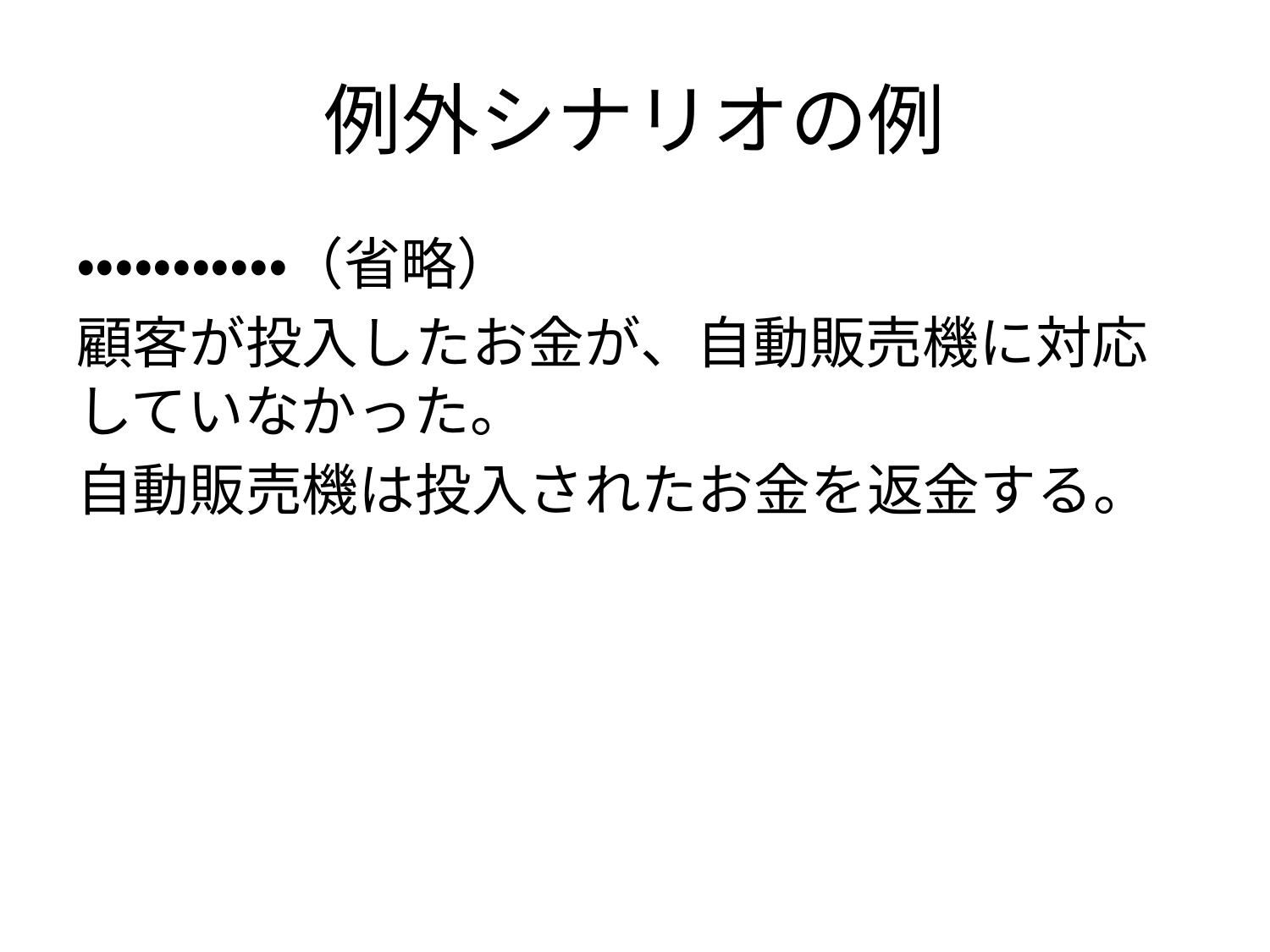

# 例外シナリオの例
・・・・・・・・・・・（省略）
顧客が投入したお金が、自動販売機に対応していなかった。
自動販売機は投入されたお金を返金する。